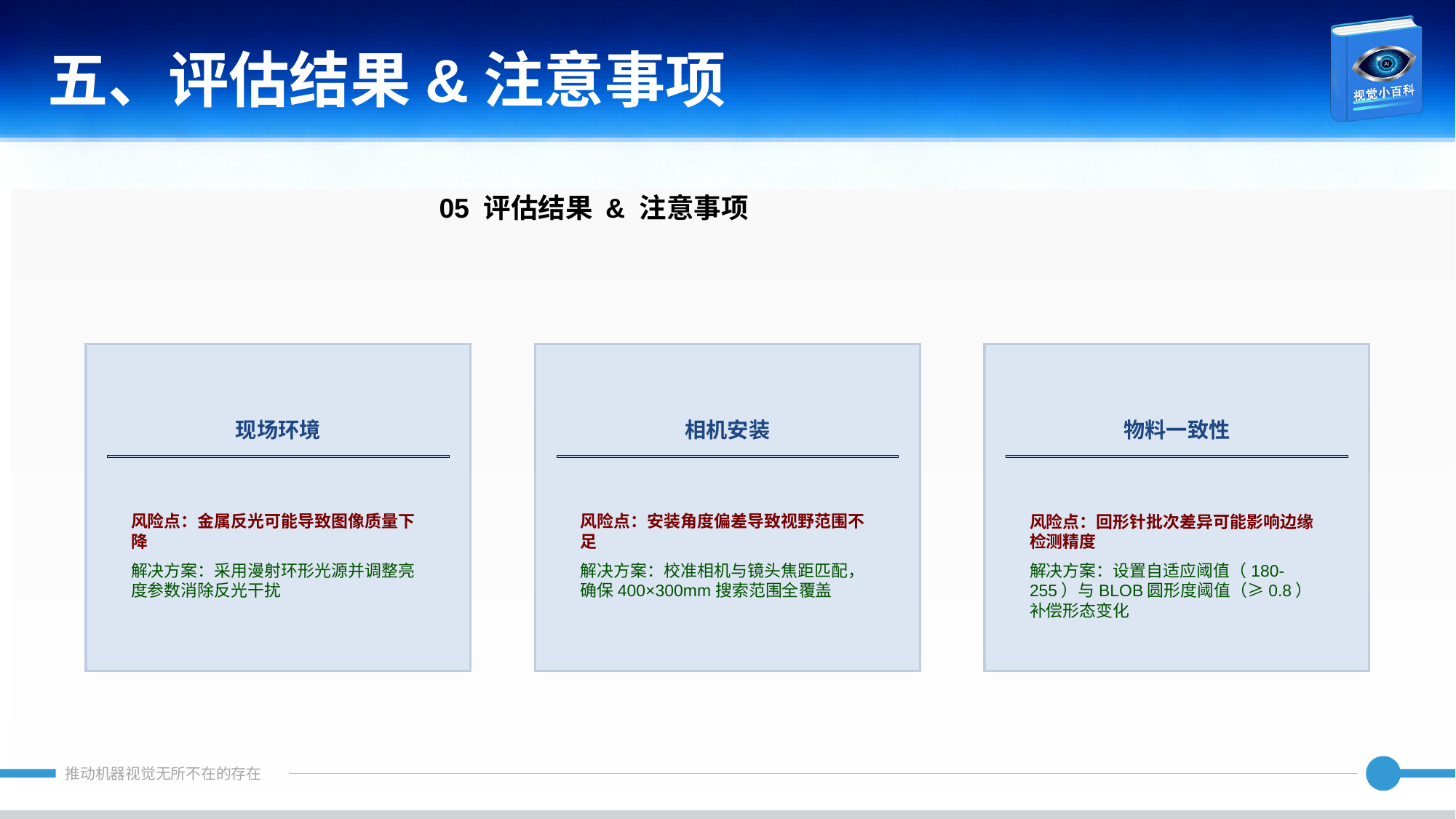

五、评估结果&注意事项

05 评估结果 & 注意事项

现场环境

相机安装

物料一致性

风险点：金属反光可能导致图像质量下降
解决方案：采用漫射环形光源并调整亮度参数消除反光干扰

风险点：安装角度偏差导致视野范围不足
解决方案：校准相机与镜头焦距匹配，确保400×300mm搜索范围全覆盖

风险点：回形针批次差异可能影响边缘检测精度
解决方案：设置自适应阈值（180-255）与BLOB圆形度阈值（≥0.8）补偿形态变化
11